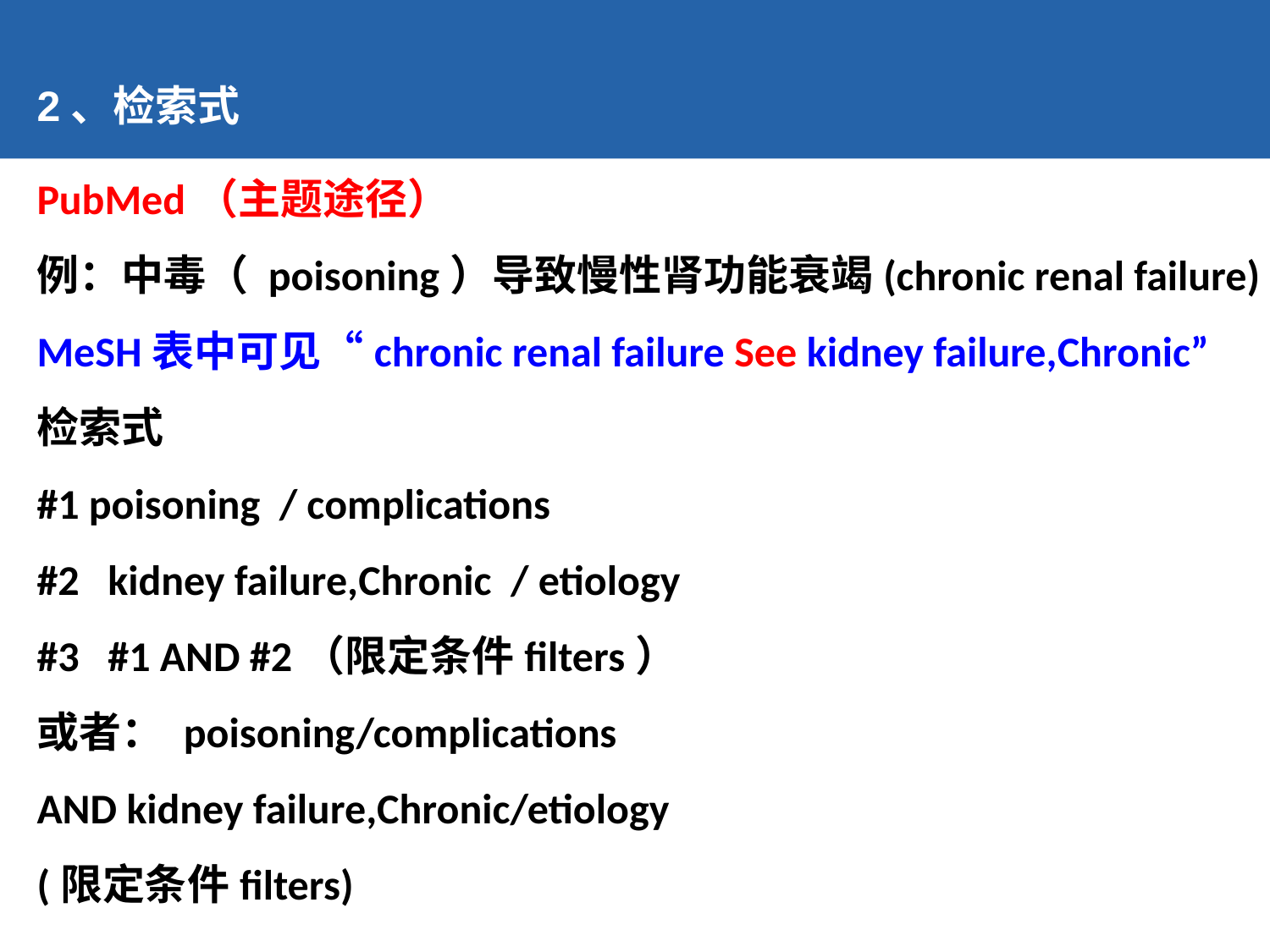

2、检索式
PubMed（主题途径）
例：中毒（ poisoning）导致慢性肾功能衰竭(chronic renal failure)
MeSH表中可见“chronic renal failure See kidney failure,Chronic”
检索式
#1 poisoning  / complications
#2   kidney failure,Chronic  / etiology
#3   #1 AND #2（限定条件filters）
或者： poisoning/complications
AND kidney failure,Chronic/etiology
(限定条件filters)